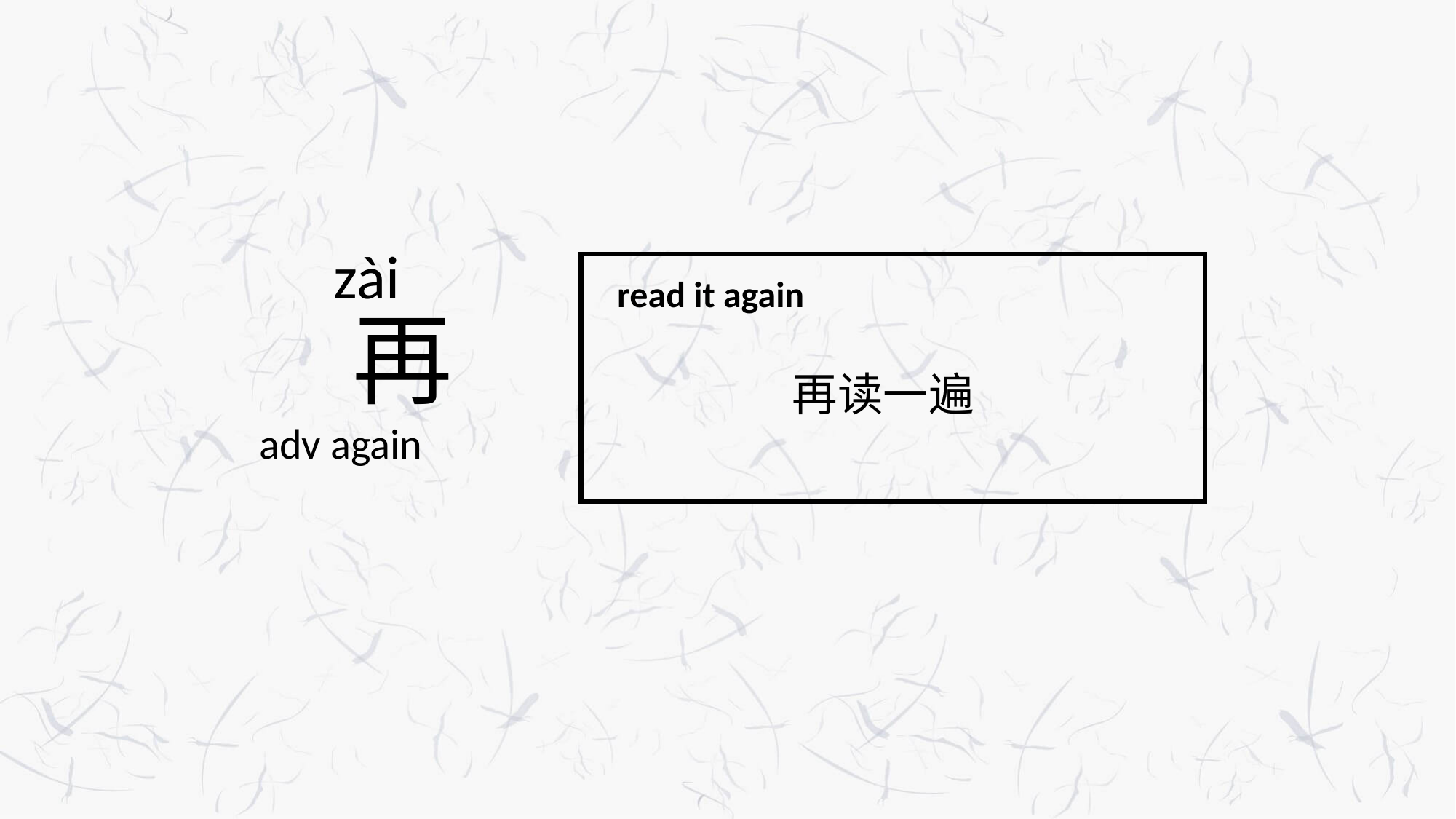

zài

read it again
             再
                       adv again
再读一遍